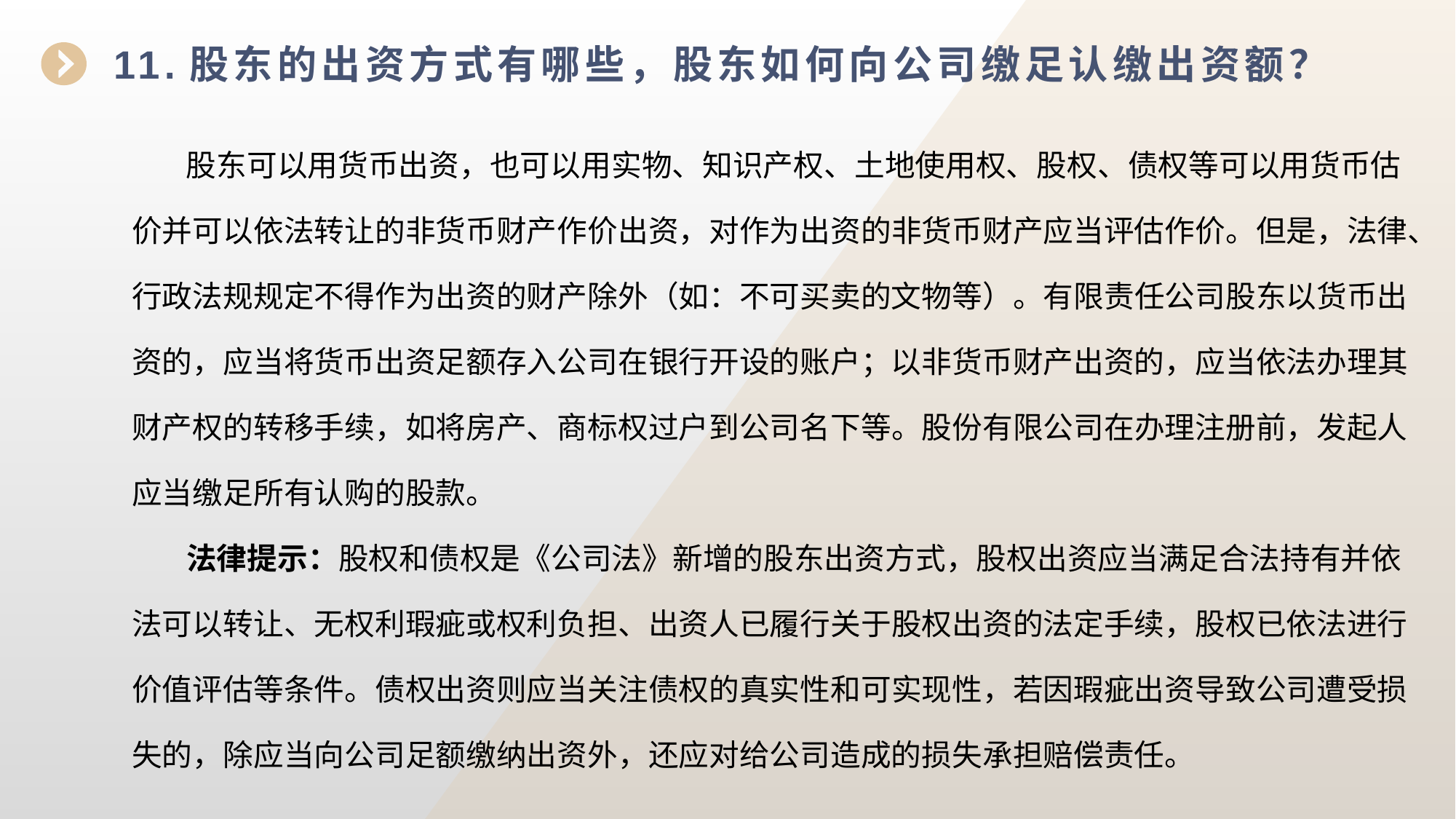

11.股东的出资方式有哪些，股东如何向公司缴足认缴出资额？

       股东可以用货币出资，也可以用实物、知识产权、土地使用权、股权、债权等可以用货币估价并可以依法转让的非货币财产作价出资，对作为出资的非货币财产应当评估作价。但是，法律、行政法规规定不得作为出资的财产除外（如：不可买卖的文物等）。有限责任公司股东以货币出资的，应当将货币出资足额存入公司在银行开设的账户；以非货币财产出资的，应当依法办理其财产权的转移手续，如将房产、商标权过户到公司名下等。股份有限公司在办理注册前，发起人应当缴足所有认购的股款。
       法律提示：股权和债权是《公司法》新增的股东出资方式，股权出资应当满足合法持有并依法可以转让、无权利瑕疵或权利负担、出资人已履行关于股权出资的法定手续，股权已依法进行价值评估等条件。债权出资则应当关注债权的真实性和可实现性，若因瑕疵出资导致公司遭受损失的，除应当向公司足额缴纳出资外，还应对给公司造成的损失承担赔偿责任。